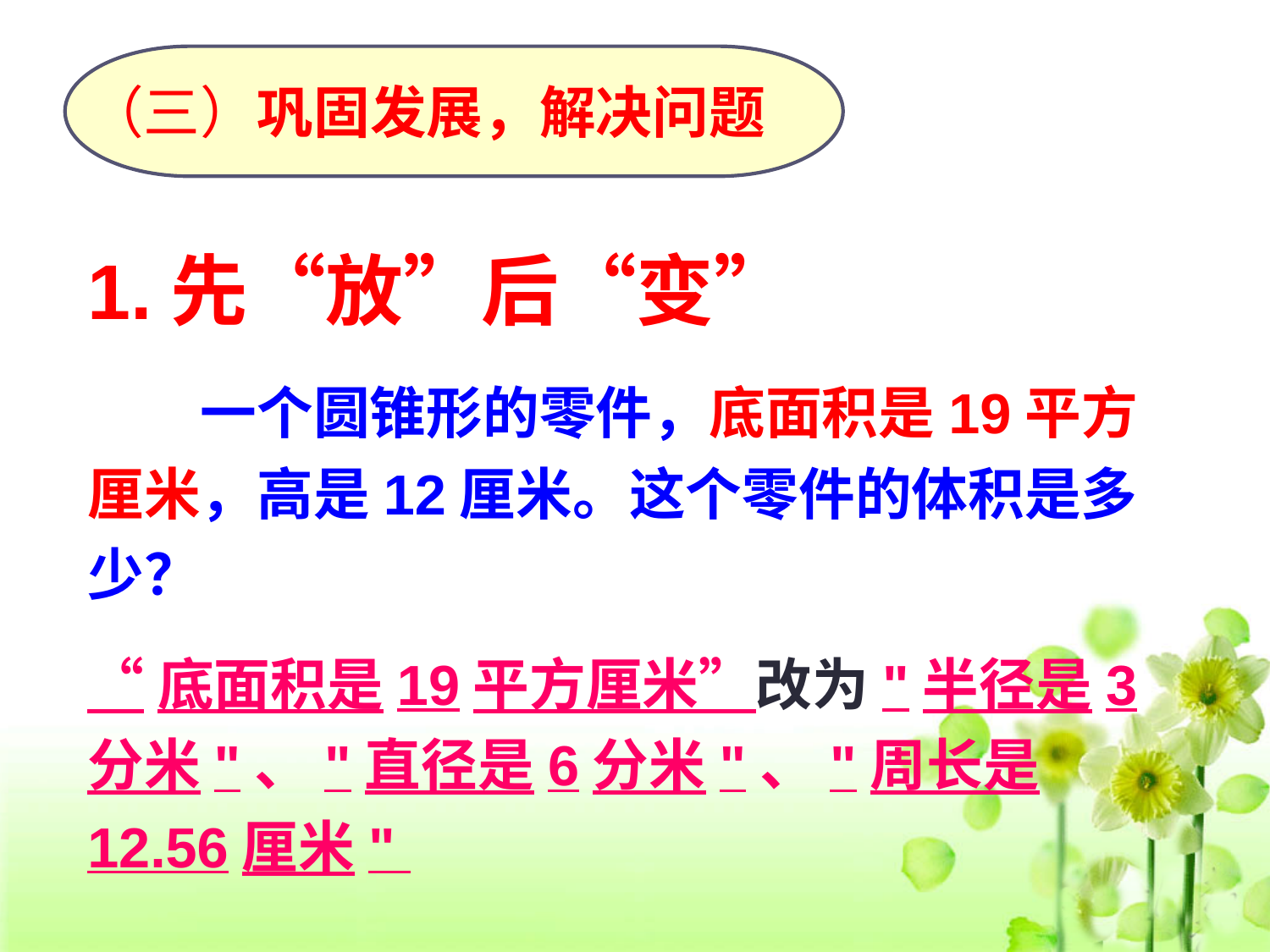

（三）巩固发展，解决问题

1.先“放”后“变”
　　一个圆锥形的零件，底面积是19平方厘米，高是12厘米。这个零件的体积是多少？
“底面积是19平方厘米”改为"半径是3分米"、"直径是6分米"、"周长是12.56厘米"